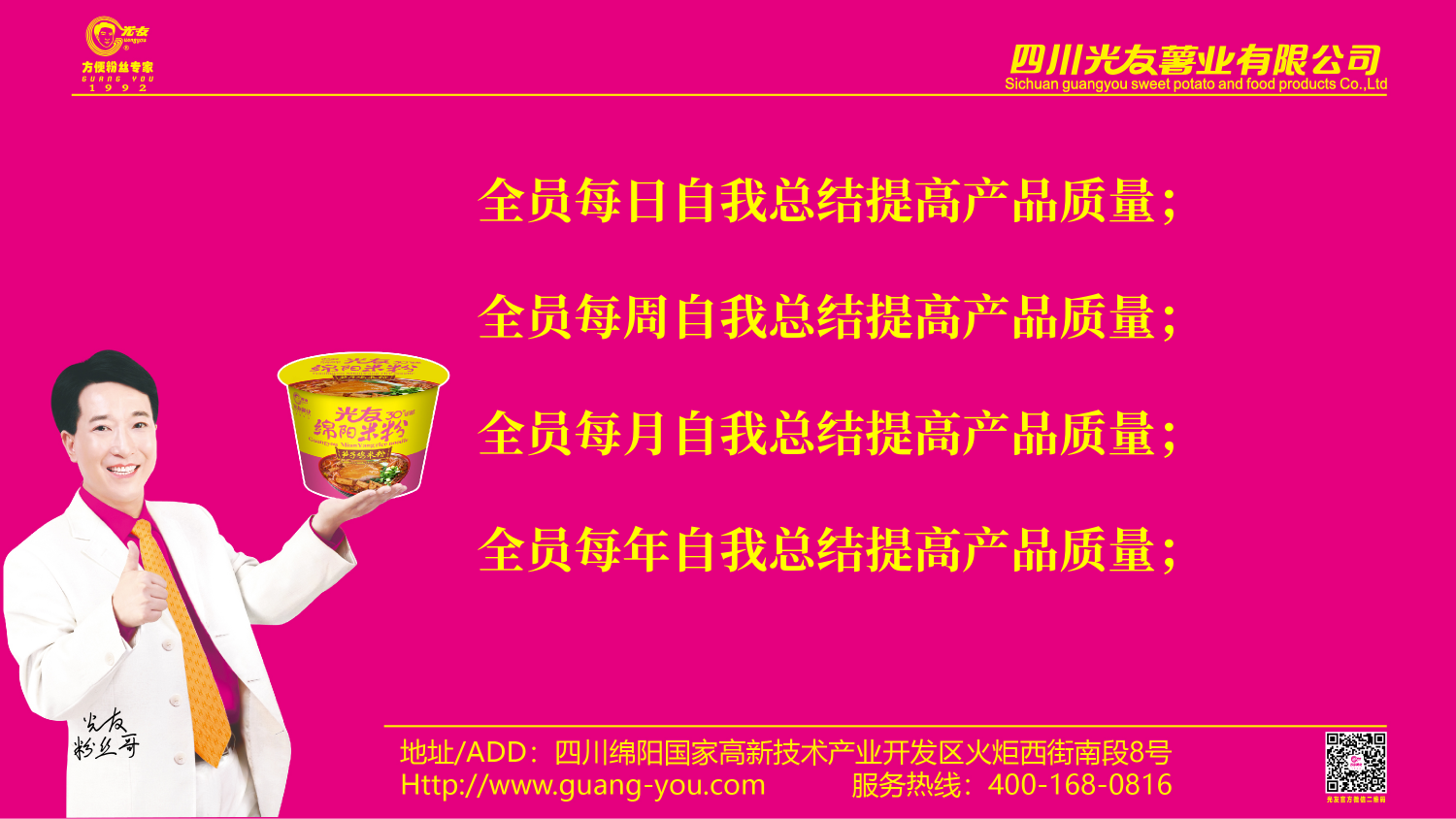

全员每日自我总结提高产品质量；
全员每周自我总结提高产品质量；
全员每月自我总结提高产品质量；
全员每年自我总结提高产品质量；